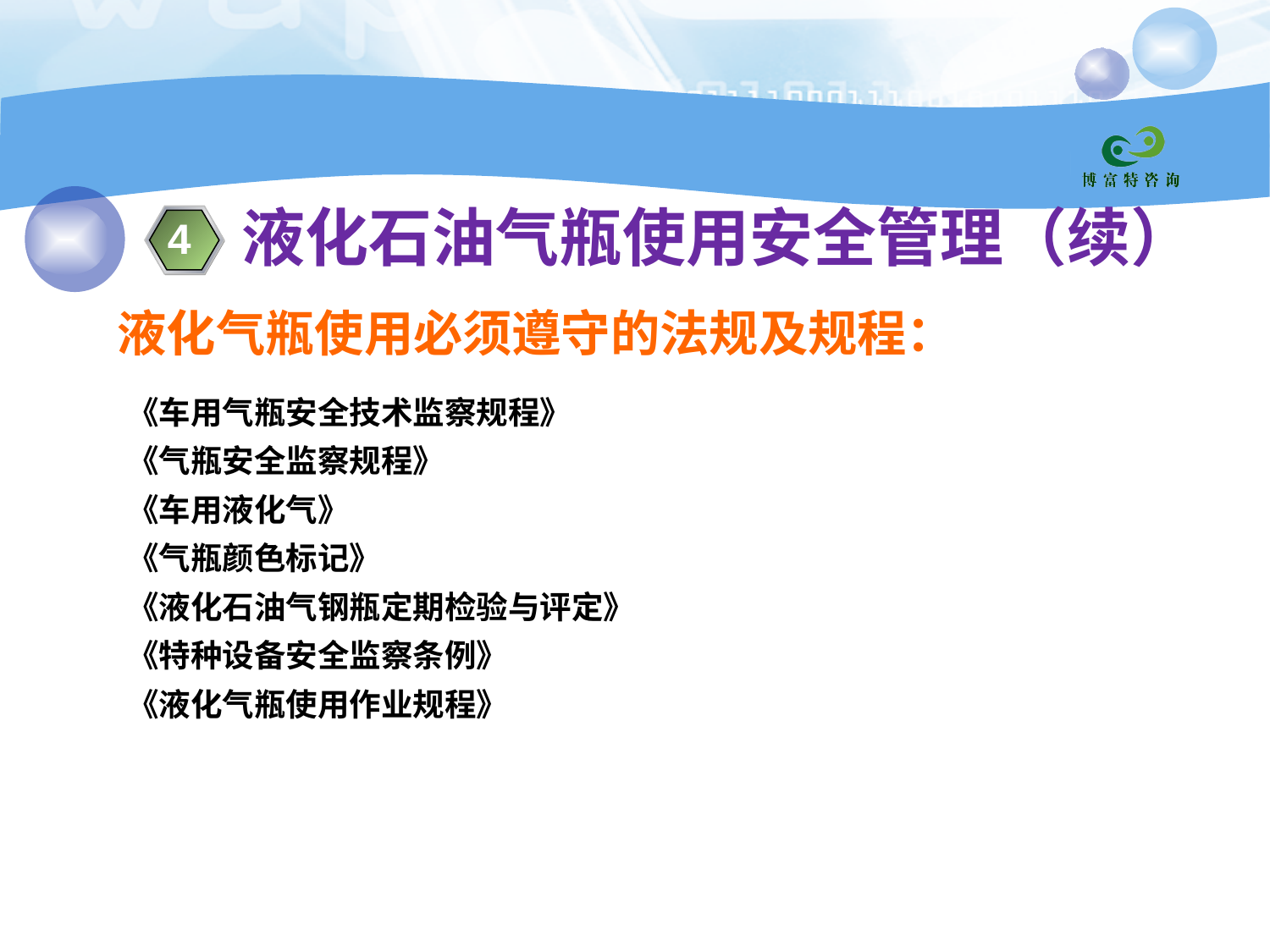

液化石油气瓶使用安全管理（续）

4
液化气瓶使用必须遵守的法规及规程：
《车用气瓶安全技术监察规程》
《气瓶安全监察规程》
《车用液化气》
《气瓶颜色标记》
《液化石油气钢瓶定期检验与评定》
《特种设备安全监察条例》
《液化气瓶使用作业规程》